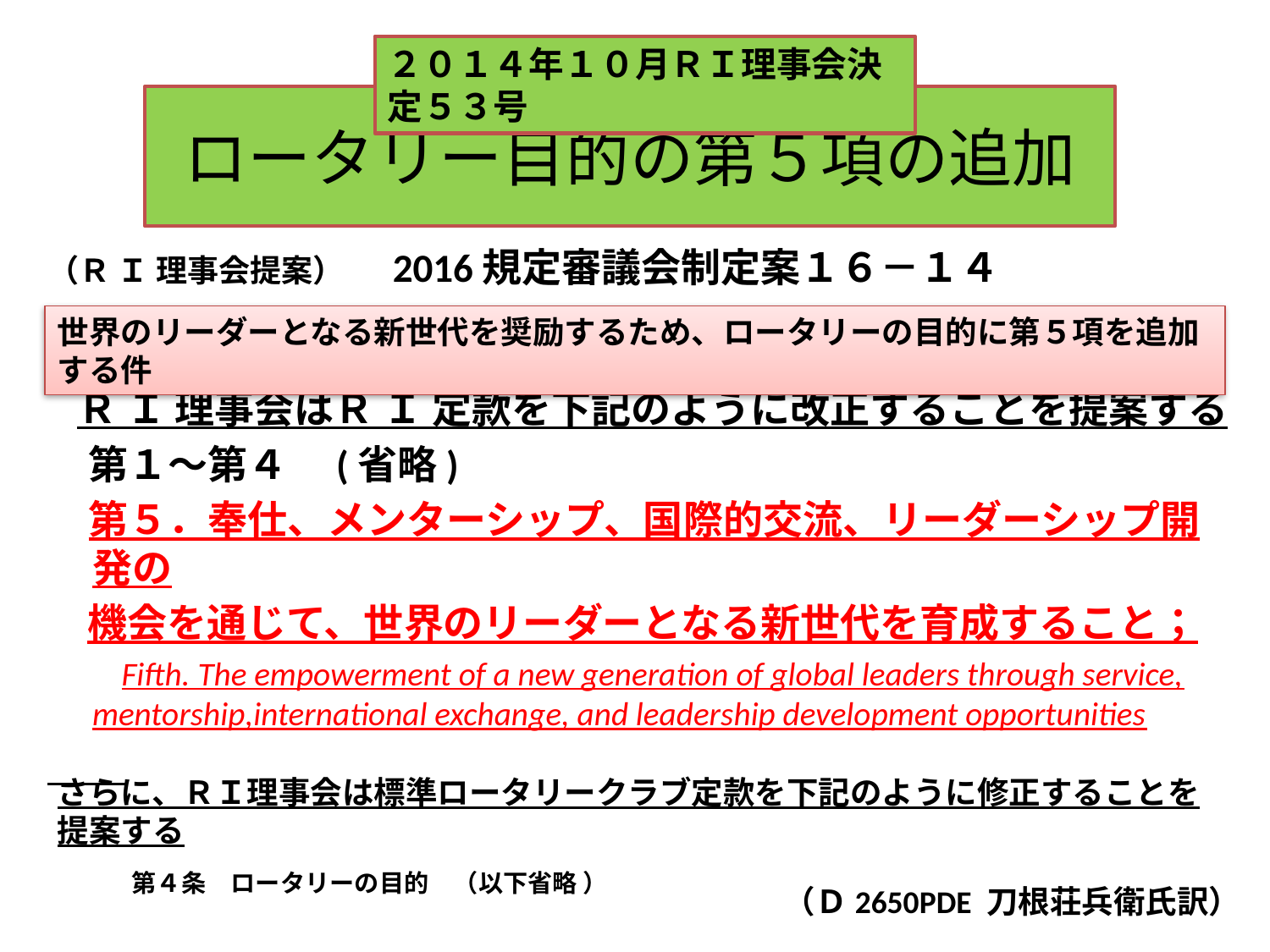

２０１４年１０月ＲＩ理事会決定５３号
# ロータリー目的の第５項の追加
（Ｒ Ｉ 理事会提案）　2016規定審議会制定案１６－１４

　Ｒ Ｉ 理事会はＲ Ｉ 定款を下記のように改正することを提案する
　 第１～第４　(省略)
　 第５．奉仕、メンターシップ、国際的交流、リーダーシップ開発の
　機会を通じて、世界のリーダーとなる新世代を育成すること；
　　Fifth. The empowerment of a new generation of global leaders through service, mentorship,international exchange, and leadership development opportunities

世界のリーダーとなる新世代を奨励するため、ロータリーの目的に第５項を追加する件
さらに、ＲＩ理事会は標準ロータリークラブ定款を下記のように修正することを提案する

　　　第４条　ロータリーの目的　（以下省略 ）
（Ｄ2650PDE 刀根荘兵衛氏訳）